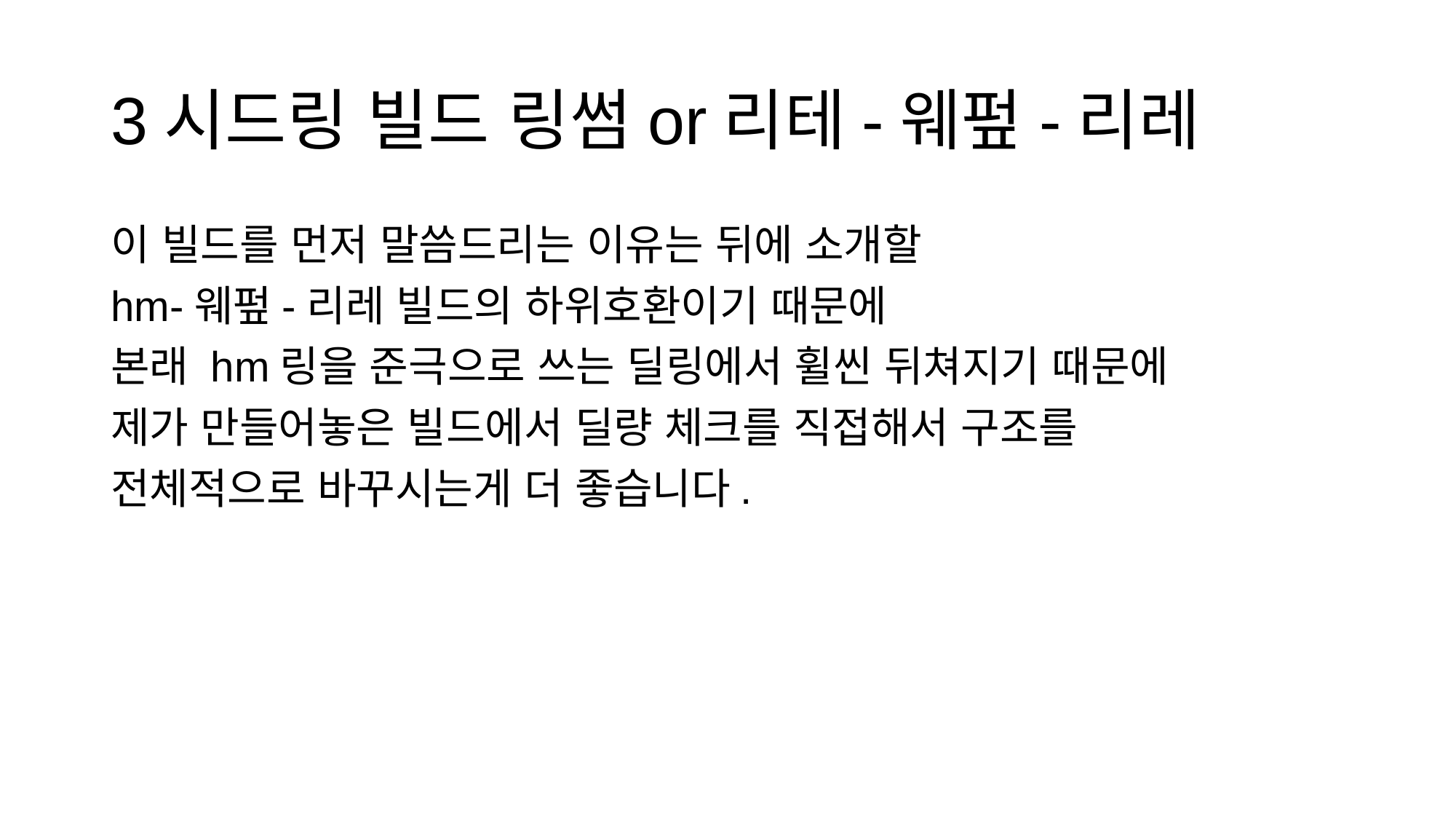

# 3시드링 빌드 링썸or리테-웨펖-리레
이 빌드를 먼저 말씀드리는 이유는 뒤에 소개할
hm-웨펖-리레 빌드의 하위호환이기 때문에
본래 hm링을 준극으로 쓰는 딜링에서 휠씬 뒤쳐지기 때문에
제가 만들어놓은 빌드에서 딜량 체크를 직접해서 구조를
전체적으로 바꾸시는게 더 좋습니다.